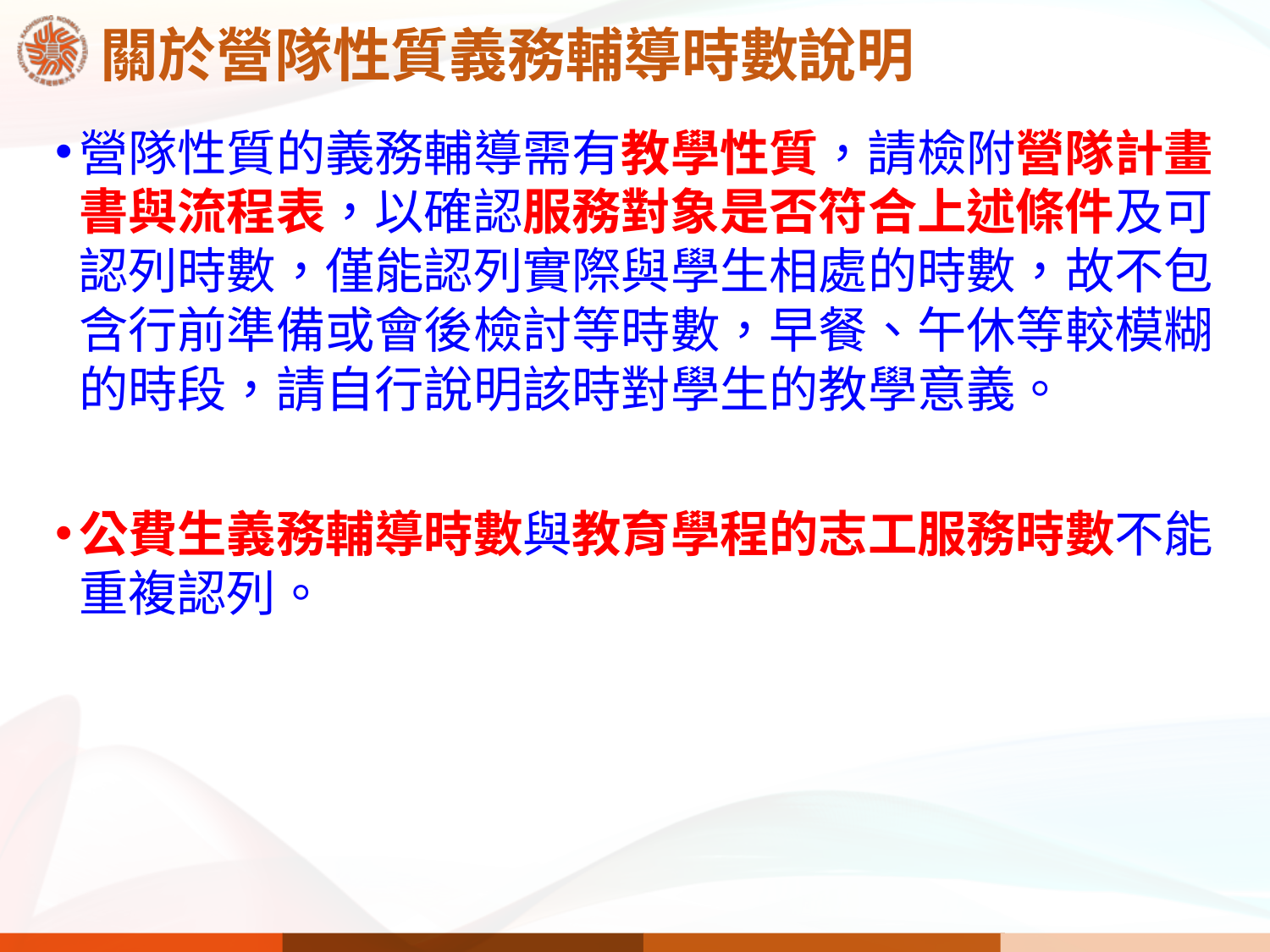

# 關於營隊性質義務輔導時數說明
營隊性質的義務輔導需有教學性質，請檢附營隊計畫書與流程表，以確認服務對象是否符合上述條件及可認列時數，僅能認列實際與學生相處的時數，故不包含行前準備或會後檢討等時數，早餐、午休等較模糊的時段，請自行說明該時對學生的教學意義。

公費生義務輔導時數與教育學程的志工服務時數不能重複認列。